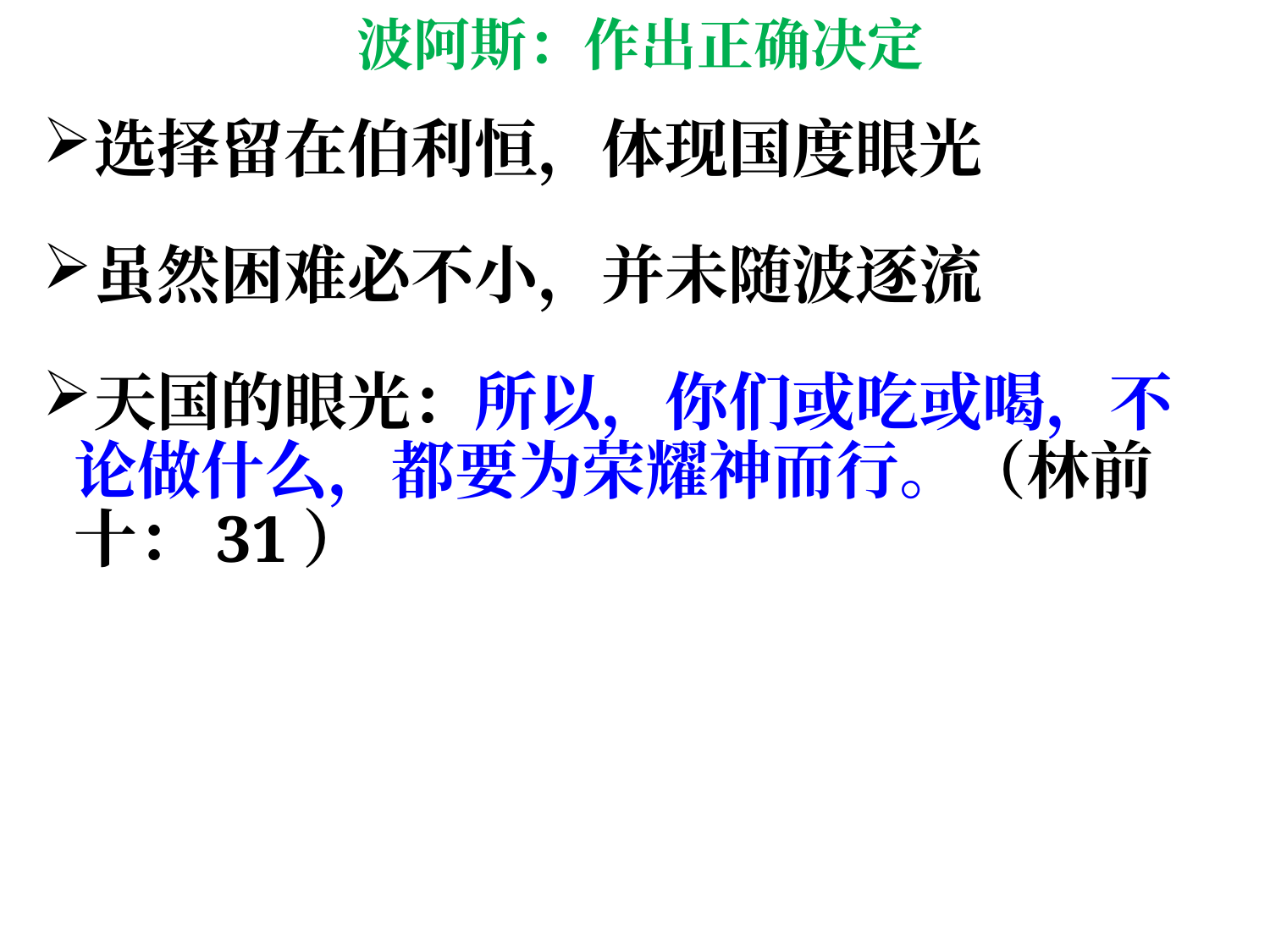

# 波阿斯：作出正确决定
选择留在伯利恒，体现国度眼光

虽然困难必不小，并未随波逐流

天国的眼光：所以，你们或吃或喝，不论做什么，都要为荣耀神而行。（林前十：31）